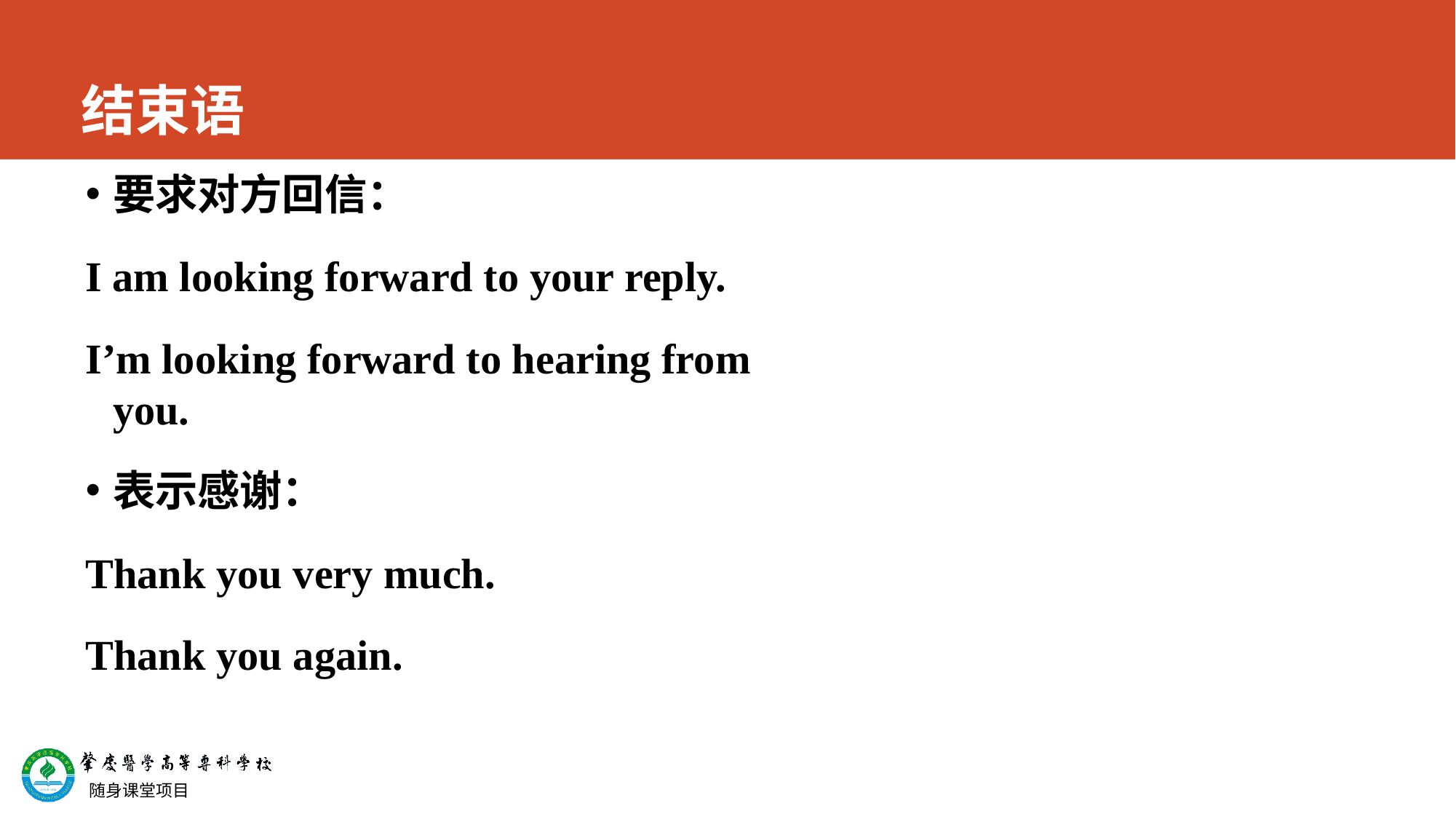

# 结束语
要求对方回信：
I am looking forward to your reply.
I’m looking forward to hearing from you.
表示感谢：
Thank you very much.
Thank you again.